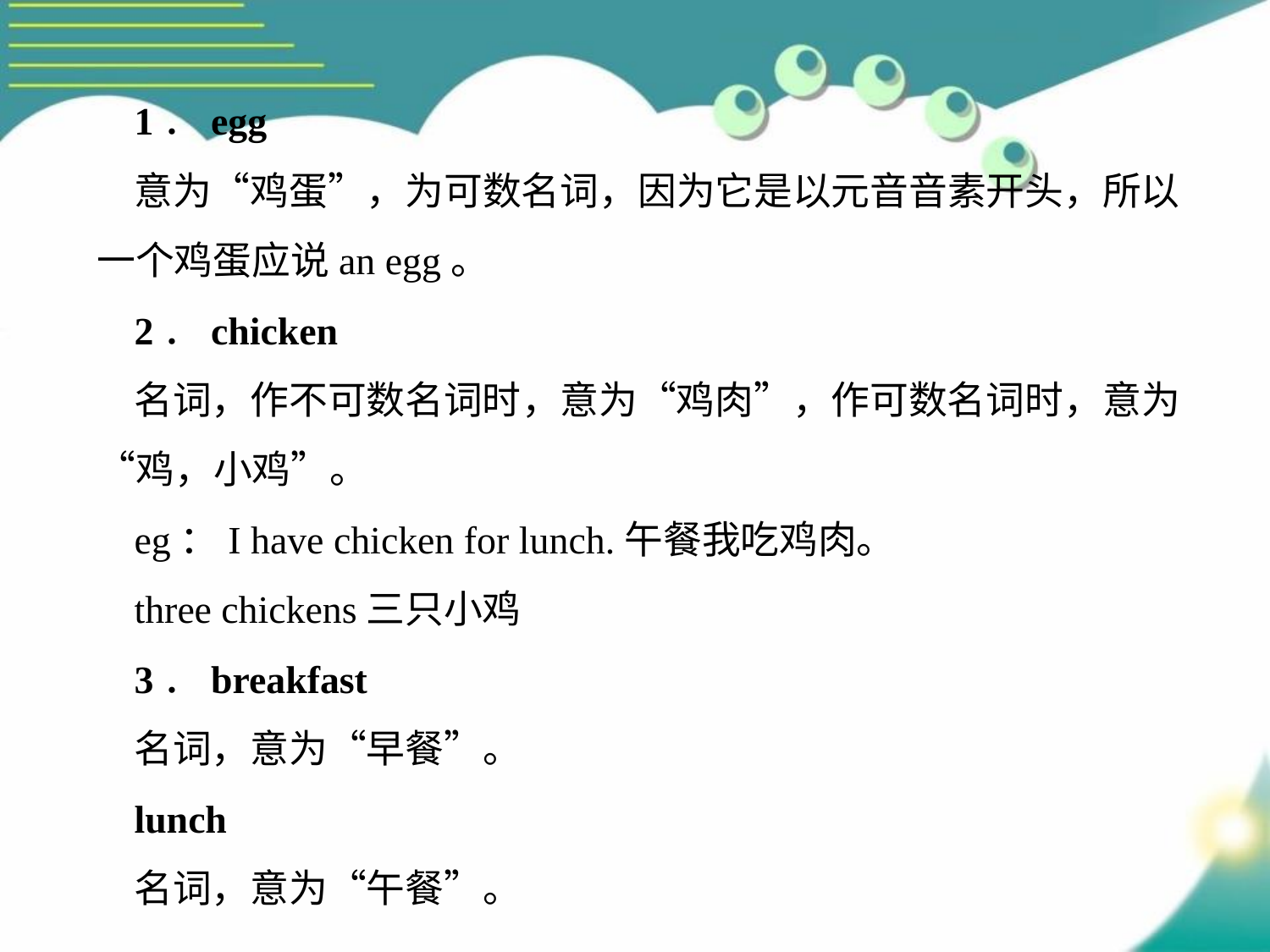

1．egg
意为“鸡蛋”，为可数名词，因为它是以元音音素开头，所以一个鸡蛋应说an egg。
2．chicken
名词，作不可数名词时，意为“鸡肉”，作可数名词时，意为“鸡，小鸡”。
eg：I have chicken for lunch.午餐我吃鸡肉。
three chickens三只小鸡
3．breakfast
名词，意为“早餐”。
lunch
名词，意为“午餐”。